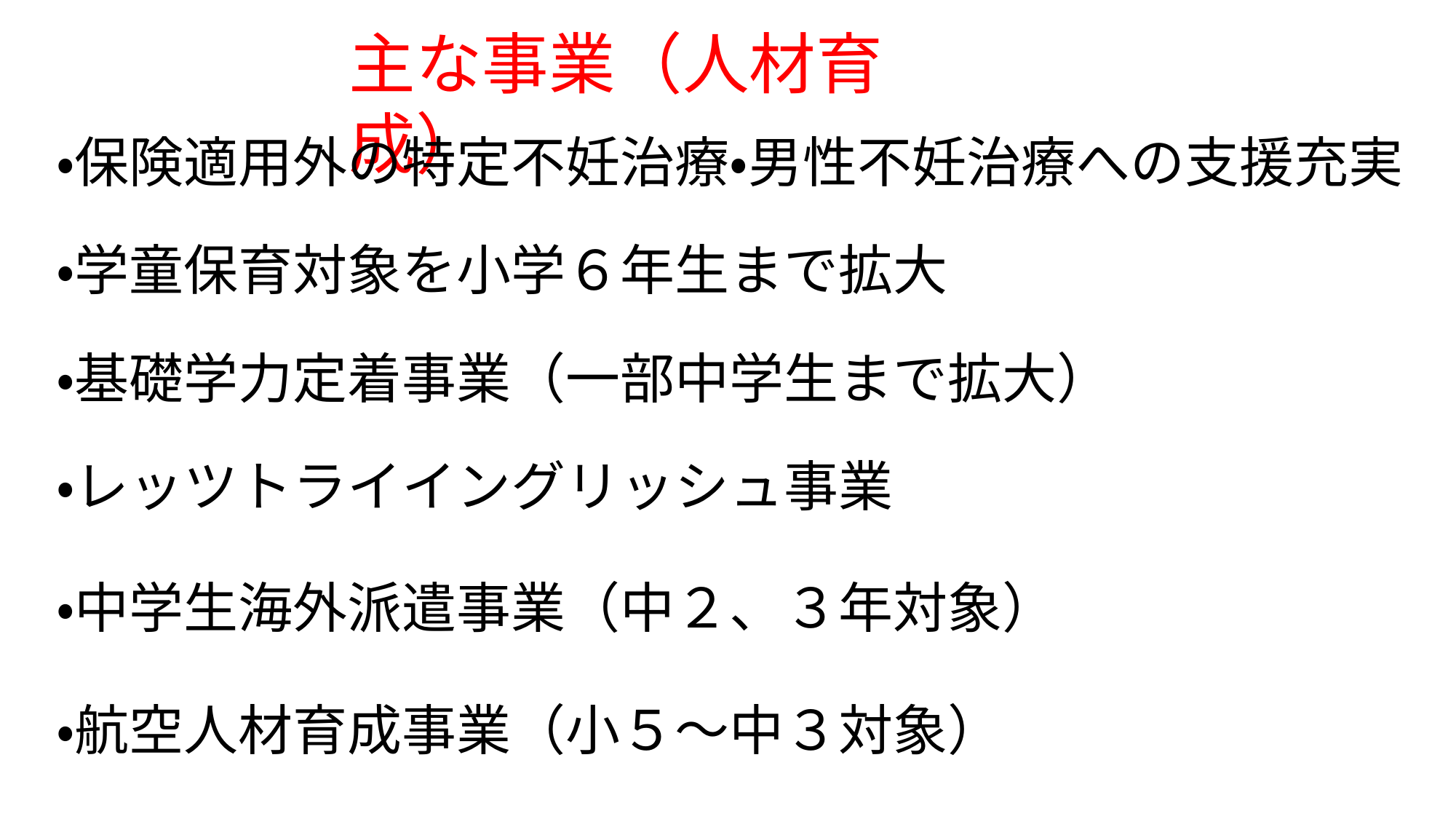

主な事業（人材育成）
・保険適用外の特定不妊治療・男性不妊治療への支援充実
・学童保育対象を小学６年生まで拡大
・基礎学力定着事業（一部中学生まで拡大）
・レッツトライイングリッシュ事業
・中学生海外派遣事業（中２、３年対象）
・航空人材育成事業（小５～中３対象）